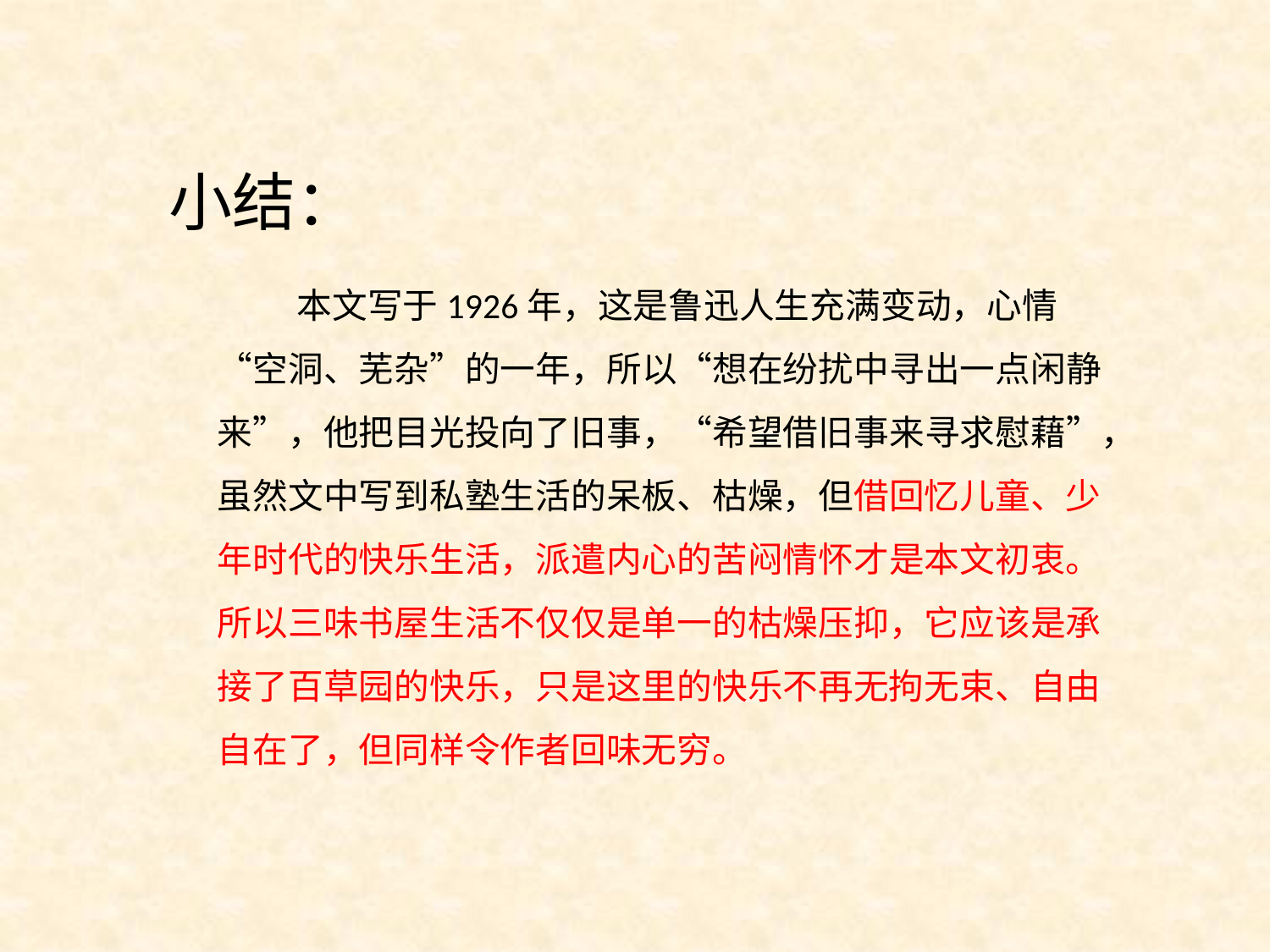

小结：
          本文写于1926年，这是鲁迅人生充满变动，心情“空洞、芜杂”的一年，所以“想在纷扰中寻出一点闲静来”，他把目光投向了旧事，“希望借旧事来寻求慰藉”，虽然文中写到私塾生活的呆板、枯燥，但借回忆儿童、少年时代的快乐生活，派遣内心的苦闷情怀才是本文初衷。所以三味书屋生活不仅仅是单一的枯燥压抑，它应该是承接了百草园的快乐，只是这里的快乐不再无拘无束、自由自在了，但同样令作者回味无穷。